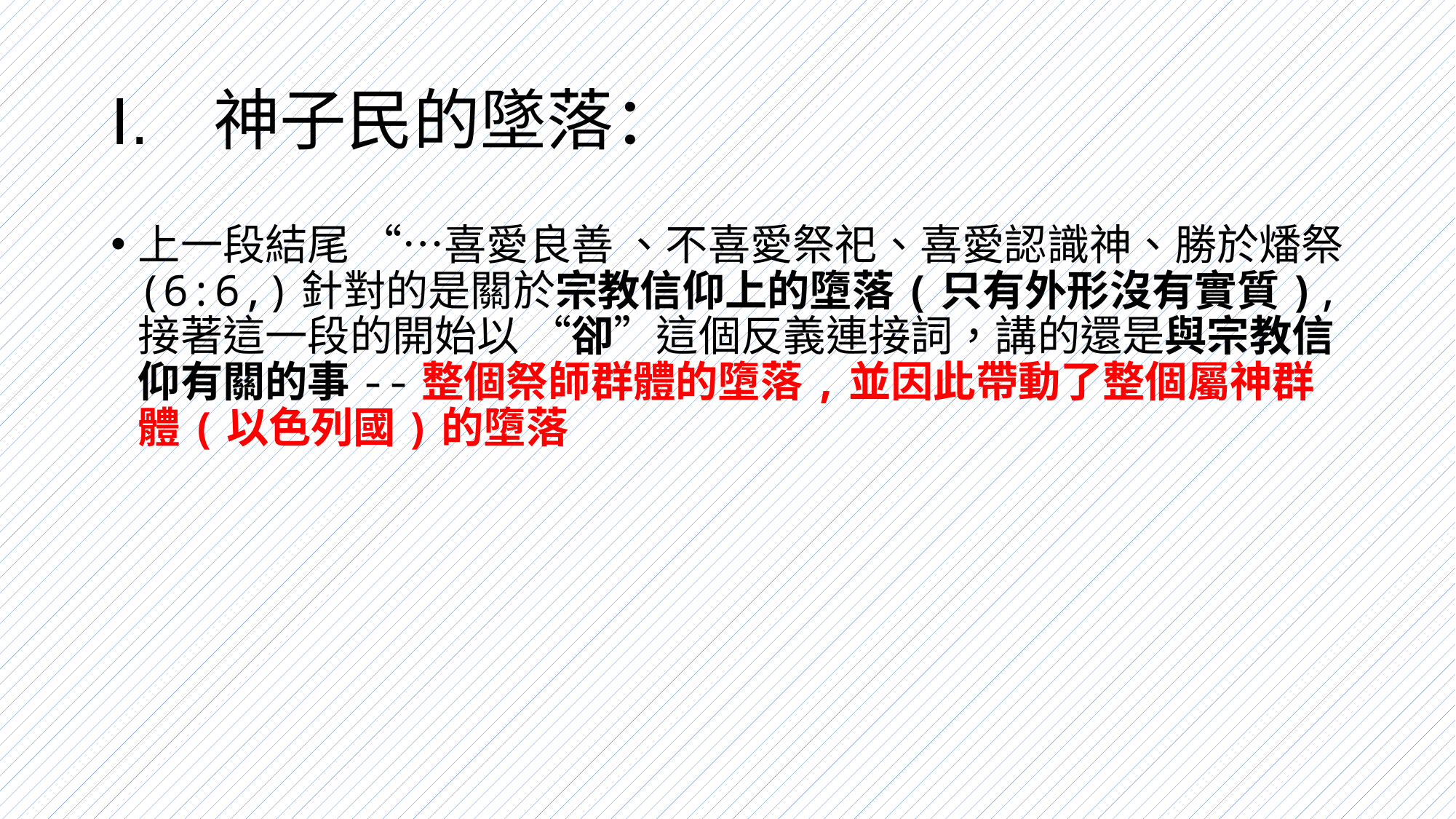

# 神子民的墜落：
上一段結尾 “…喜愛良善 、不喜愛祭祀、喜愛認識神、勝於燔祭(6:6,)針對的是關於宗教信仰上的墮落(只有外形沒有實質),接著這一段的開始以 “卻”這個反義連接詞，講的還是與宗教信仰有關的事--整個祭師群體的墮落,並因此帶動了整個屬神群體(以色列國)的墮落